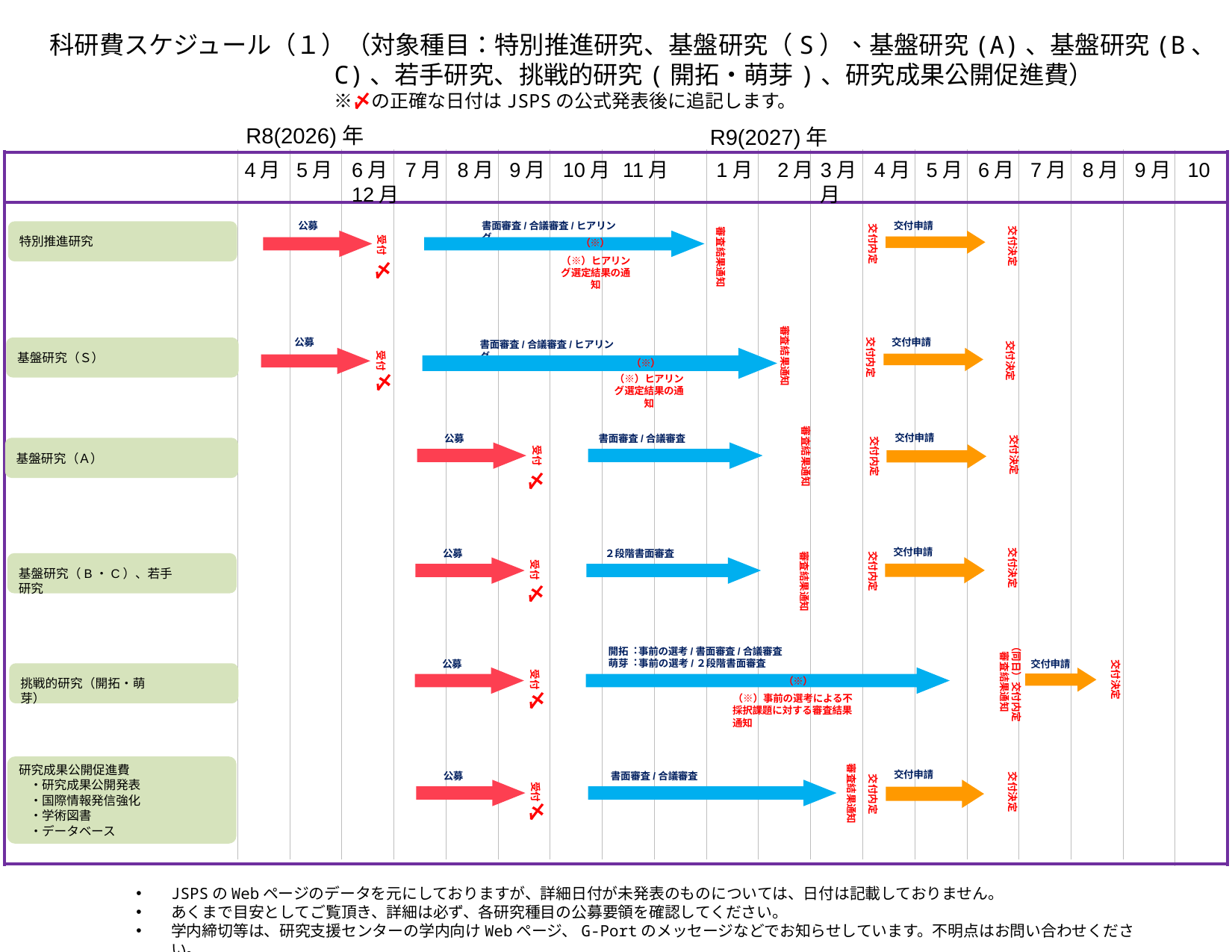

# 科研費スケジュール（１）（対象種目：特別推進研究、基盤研究（S）、基盤研究(A)、基盤研究(B、C)、若手研究、挑戦的研究(開拓・萌芽)、研究成果公開促進費） ※〆の正確な日付はJSPSの公式発表後に追記します。
R8(2026)年
R9(2027)年

4月	5月
6月	7月	8月	9月  10月 11月 12月
1月	2月
3月	4月	5月	6月	7月	8月	9月  10月
公募
書面審査/合議審査/ヒアリング
交付申請

交付内定
交付決定
審査結果通知
（※）
（※）ヒアリング選定結果の通知

特別推進研究
受付
〆
審査結果通知
交付申請
公募
交付内定
書面審査/合議審査/ヒアリング

交付決定

基盤研究（Ｓ）
受付
（※）
（※）ヒアリング選定結果の通知
〆
審査結果通知
交付申請
公募
書面審査/合議審査
交付決定
交付内定

受付

基盤研究（Ａ）
〆
交付申請
公募
２段階書面審査
交付決定
審査結果通知
交付内定

受付
基盤研究（B・C）、若⼿研究
〆
（同日）交付内定
審査結果通知
開拓︓事前の選考/書面審査/合議審査萌芽︓事前の選考/２段階書面審査
公募
交付申請
交付決定

受付
（※）
挑戦的研究（開拓・萌芽）
（※）事前の選考による不採択課題に対する審査結果通知
〆

研究成果公開促進費
・研究成果公開発表
・国際情報発信強化
・学術図書
・データベース
審査結果通知
交付申請
公募
書面審査/合議審査
交付決定
交付内定

受付
〆
JSPSのWebページのデータを元にしておりますが、詳細日付が未発表のものについては、日付は記載しておりません。
あくまで目安としてご覧頂き、詳細は必ず、各研究種目の公募要領を確認してください。
学内締切等は、研究支援センターの学内向けWebページ、G-Portのメッセージなどでお知らせしています。不明点はお問い合わせください。